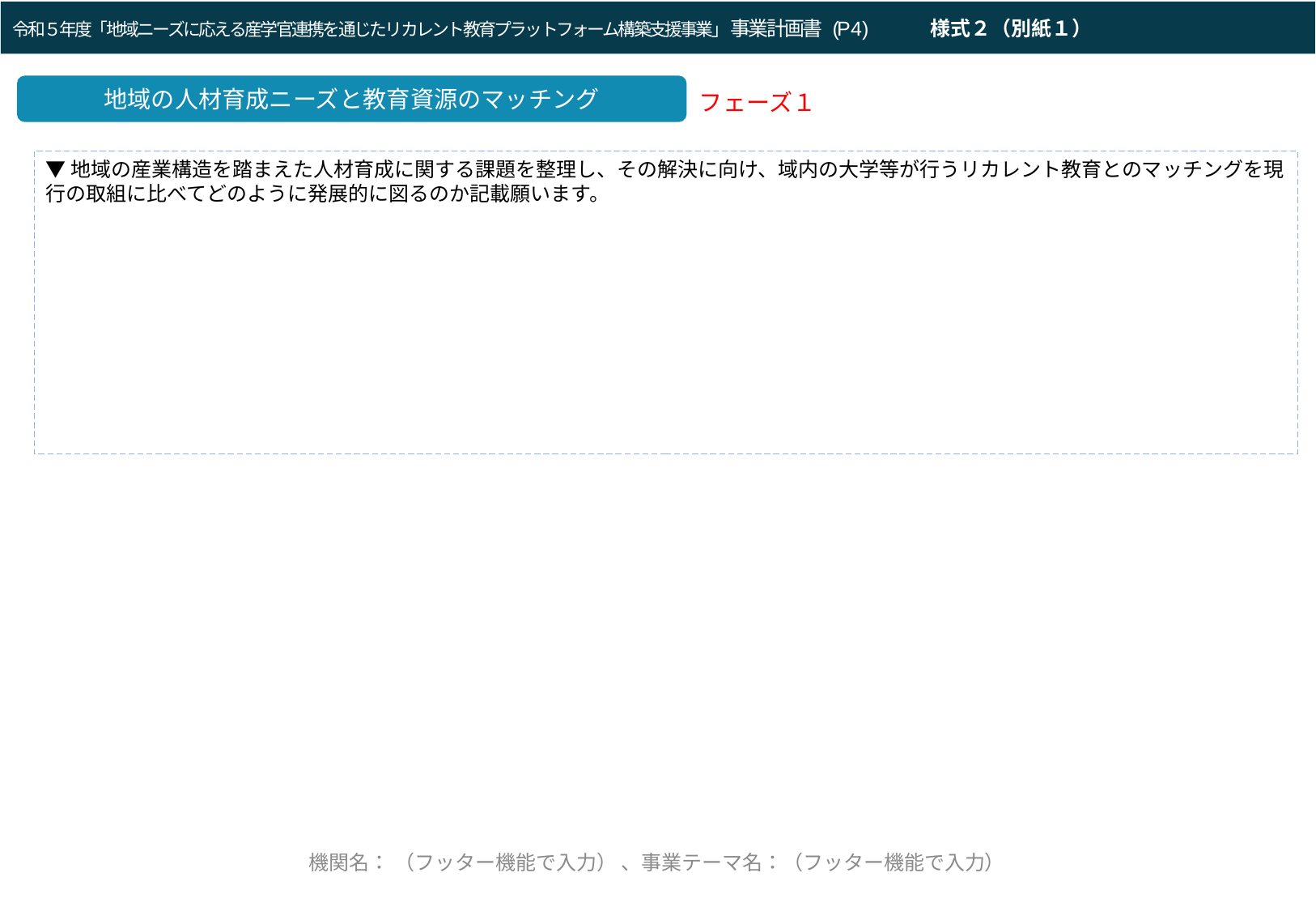

令和５年度「地域ニーズに応える産学官連携を通じたリカレント教育プラットフォーム構築支援事業」事業計画書 (P4)　　　様式２（別紙１）
令和３年度「DX等成長分野を中心とした就職・転職支援のためのリカレント教育推進事業」企画提案書（Ⅰ：DXリテラシー）(P4)
地域の人材育成ニーズと教育資源のマッチング
フェーズ１
▼地域の産業構造を踏まえた人材育成に関する課題を整理し、その解決に向け、域内の大学等が行うリカレント教育とのマッチングを現行の取組に比べてどのように発展的に図るのか記載願います。

機関名： （フッター機能で入力） 、事業テーマ名：（フッター機能で入力）